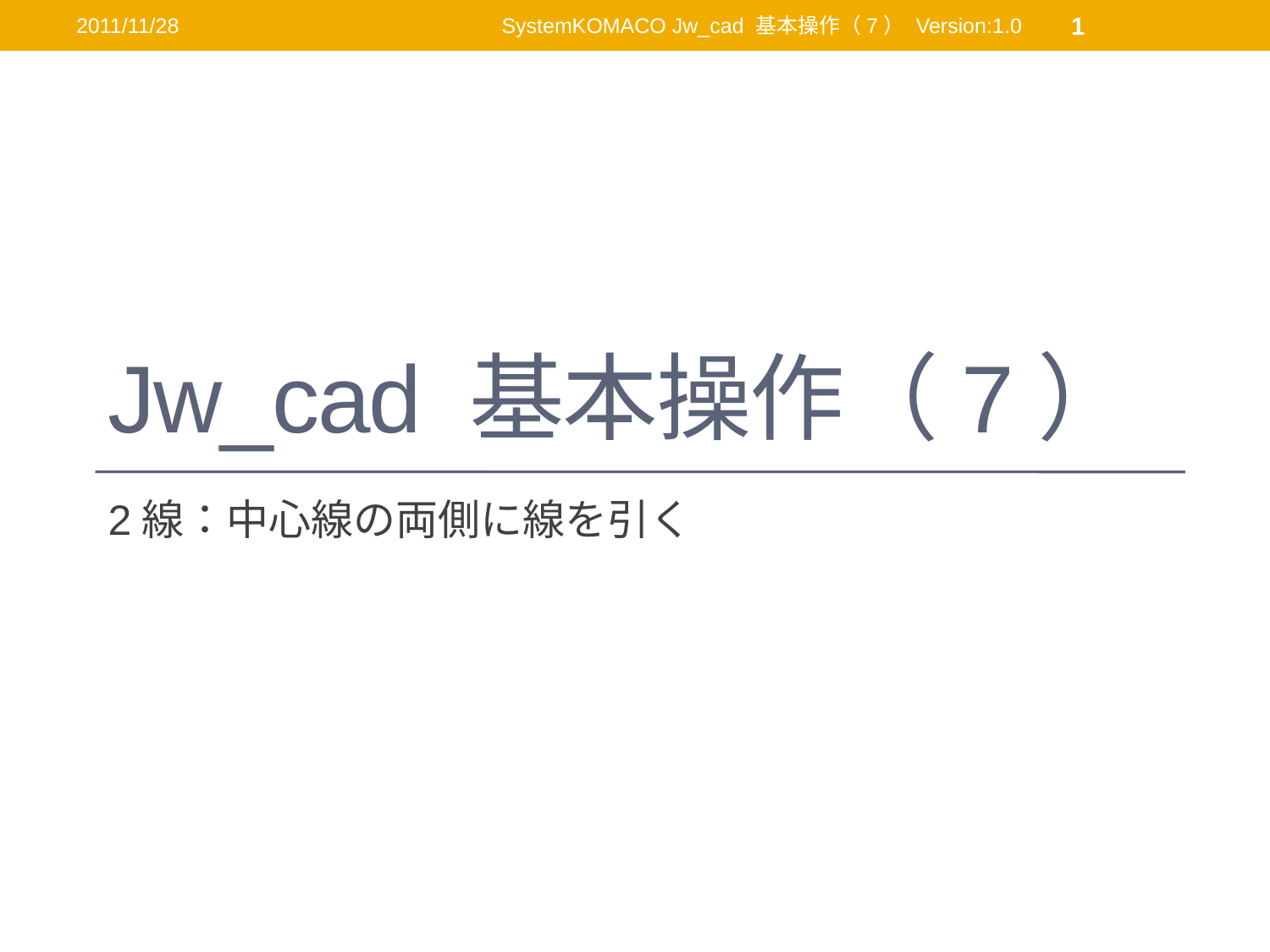

2011/11/28
SystemKOMACO Jw_cad 基本操作（7） Version:1.0
1
# Jw_cad 基本操作（7）
2線：中心線の両側に線を引く